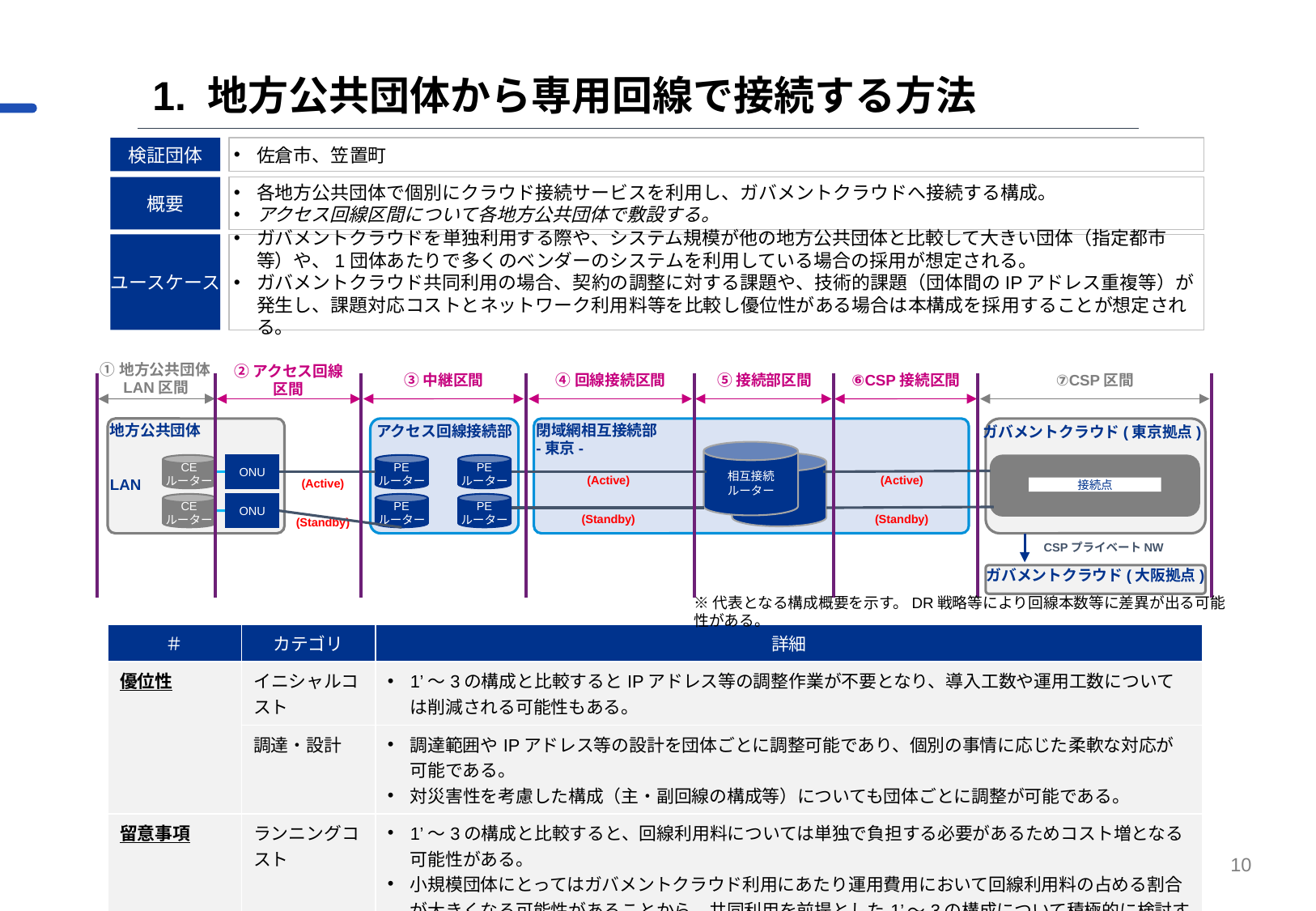

1. 地方公共団体から専用回線で接続する方法
検証団体
佐倉市、笠置町
概要
各地方公共団体で個別にクラウド接続サービスを利用し、ガバメントクラウドへ接続する構成。
アクセス回線区間について各地方公共団体で敷設する。
ユースケース
ガバメントクラウドを単独利用する際や、システム規模が他の地方公共団体と比較して大きい団体（指定都市等）や、1団体あたりで多くのベンダーのシステムを利用している場合の採用が想定される。
ガバメントクラウド共同利用の場合、契約の調整に対する課題や、技術的課題（団体間のIPアドレス重複等）が発生し、課題対応コストとネットワーク利用料等を比較し優位性がある場合は本構成を採用することが想定される。
①地方公共団体LAN区間
②アクセス回線
区間
③中継区間
④回線接続区間
⑤接続部区間
⑥CSP接続区間
⑦CSP区間
地方公共団体

LAN
閉域網相互接続部
-東京-
ガバメントクラウド(東京拠点)
アクセス回線接続部
相互接続
ルーター

PE
ルーター
PE
ルーター
CE
ルーター
ONU
(Active)
(Active)
(Active)
接続点
PE
ルーター
PE
ルーター
CE
ルーター
ONU
(Standby)
(Standby)
(Standby)
CSPプライベートNW
ガバメントクラウド(大阪拠点)
※代表となる構成概要を示す。DR戦略等により回線本数等に差異が出る可能性がある。
| ＃ | カテゴリ | 詳細 |
| --- | --- | --- |
| 優位性 | イニシャルコスト | 1’～3の構成と比較するとIPアドレス等の調整作業が不要となり、導入工数や運用工数については削減される可能性もある。 |
|  | 調達・設計 | 調達範囲やIPアドレス等の設計を団体ごとに調整可能であり、個別の事情に応じた柔軟な対応が可能である。 対災害性を考慮した構成（主・副回線の構成等）についても団体ごとに調整が可能である。 |
| 留意事項 | ランニングコスト | 1’～3の構成と比較すると、回線利用料については単独で負担する必要があるためコスト増となる可能性がある。 小規模団体にとってはガバメントクラウド利用にあたり運用費用において回線利用料の占める割合が大きくなる可能性があることから、共同利用を前提とした1’～3の構成について積極的に検討することが推奨される。 |
10